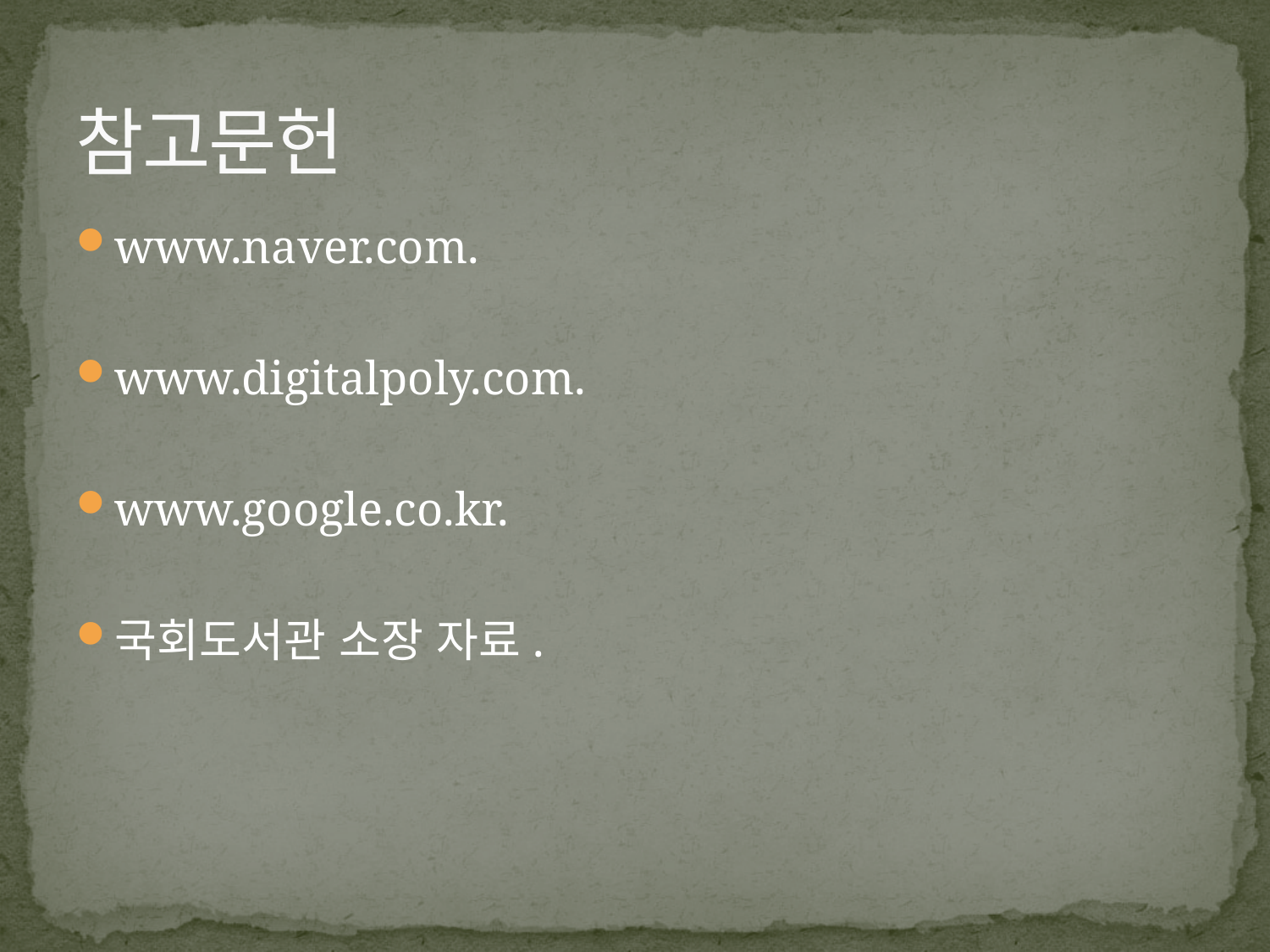

# 참고문헌
www.naver.com.

www.digitalpoly.com.

www.google.co.kr.

국회도서관 소장 자료.